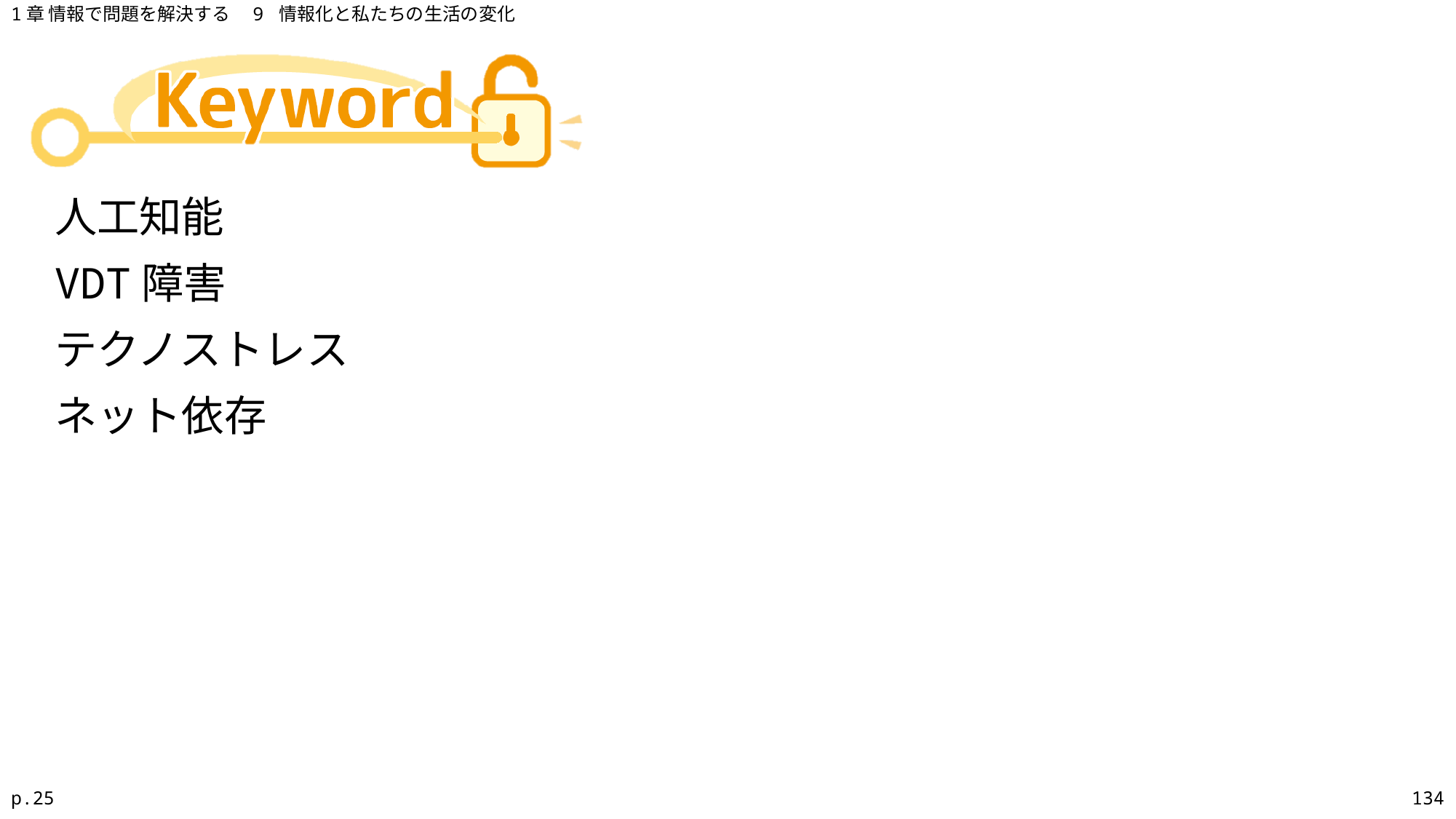

1章 情報で問題を解決する　9 情報化と私たちの生活の変化
人工知能
VDT障害
テクノストレス
ネット依存

p.25
134